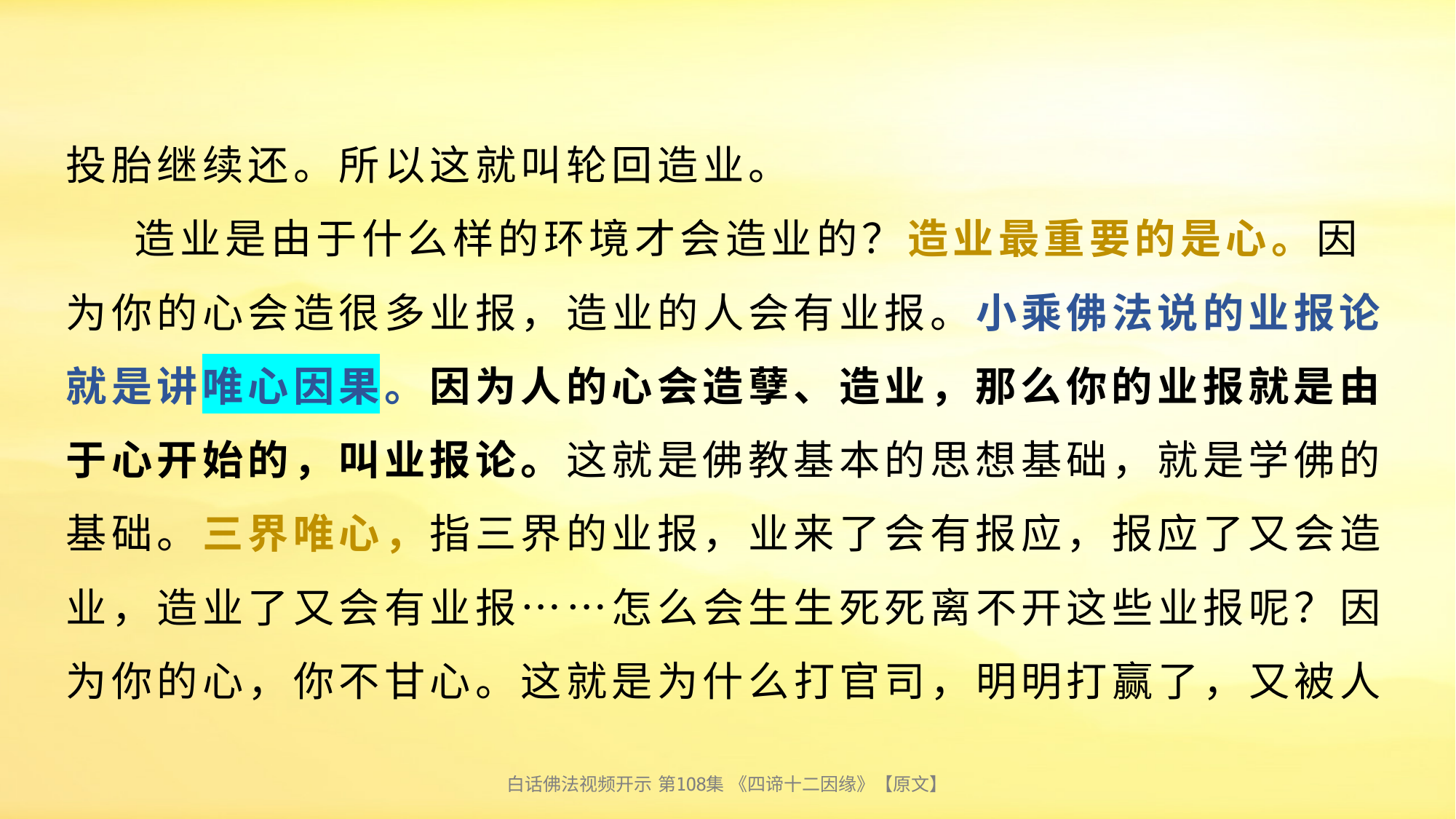

# 投胎继续还。所以这就叫轮回造业。 造业是由于什么样的环境才会造业的？造业最重要的是心。因为你的心会造很多业报，造业的人会有业报。小乘佛法说的业报论就是讲唯心因果。因为人的心会造孽、造业，那么你的业报就是由于心开始的，叫业报论。这就是佛教基本的思想基础，就是学佛的基础。三界唯心，指三界的业报，业来了会有报应，报应了又会造业，造业了又会有业报……怎么会生生死死离不开这些业报呢？因为你的心，你不甘心。这就是为什么打官司，明明打赢了，又被人
白话佛法视频开示 第108集 《四谛十二因缘》【原文】